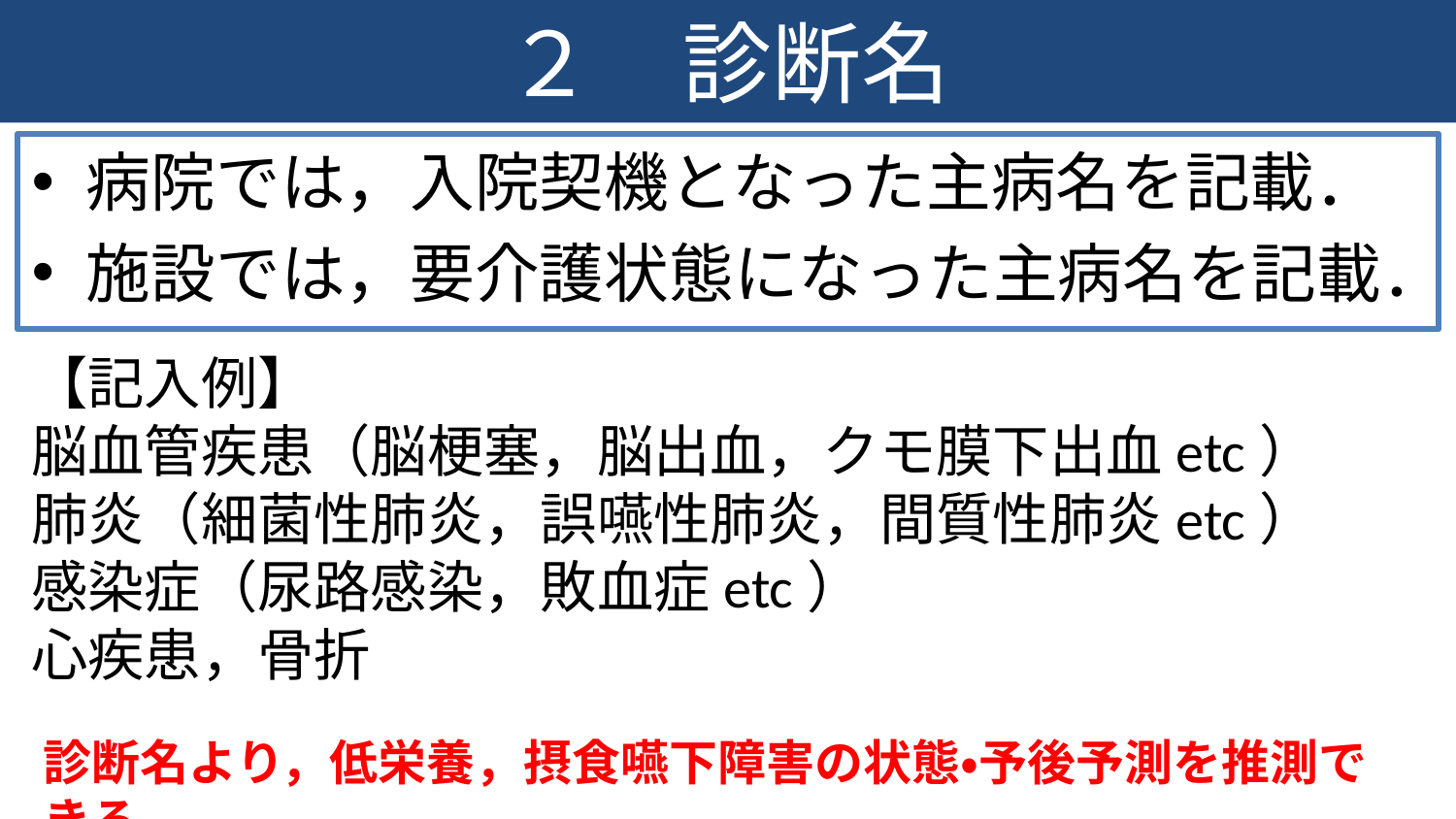

# ２　診断名
病院では，入院契機となった主病名を記載．
施設では，要介護状態になった主病名を記載．
【記入例】
脳血管疾患（脳梗塞，脳出血，クモ膜下出血etc）
肺炎（細菌性肺炎，誤嚥性肺炎，間質性肺炎etc）
感染症（尿路感染，敗血症etc）
心疾患，骨折
診断名より，低栄養，摂食嚥下障害の状態・予後予測を推測できる．